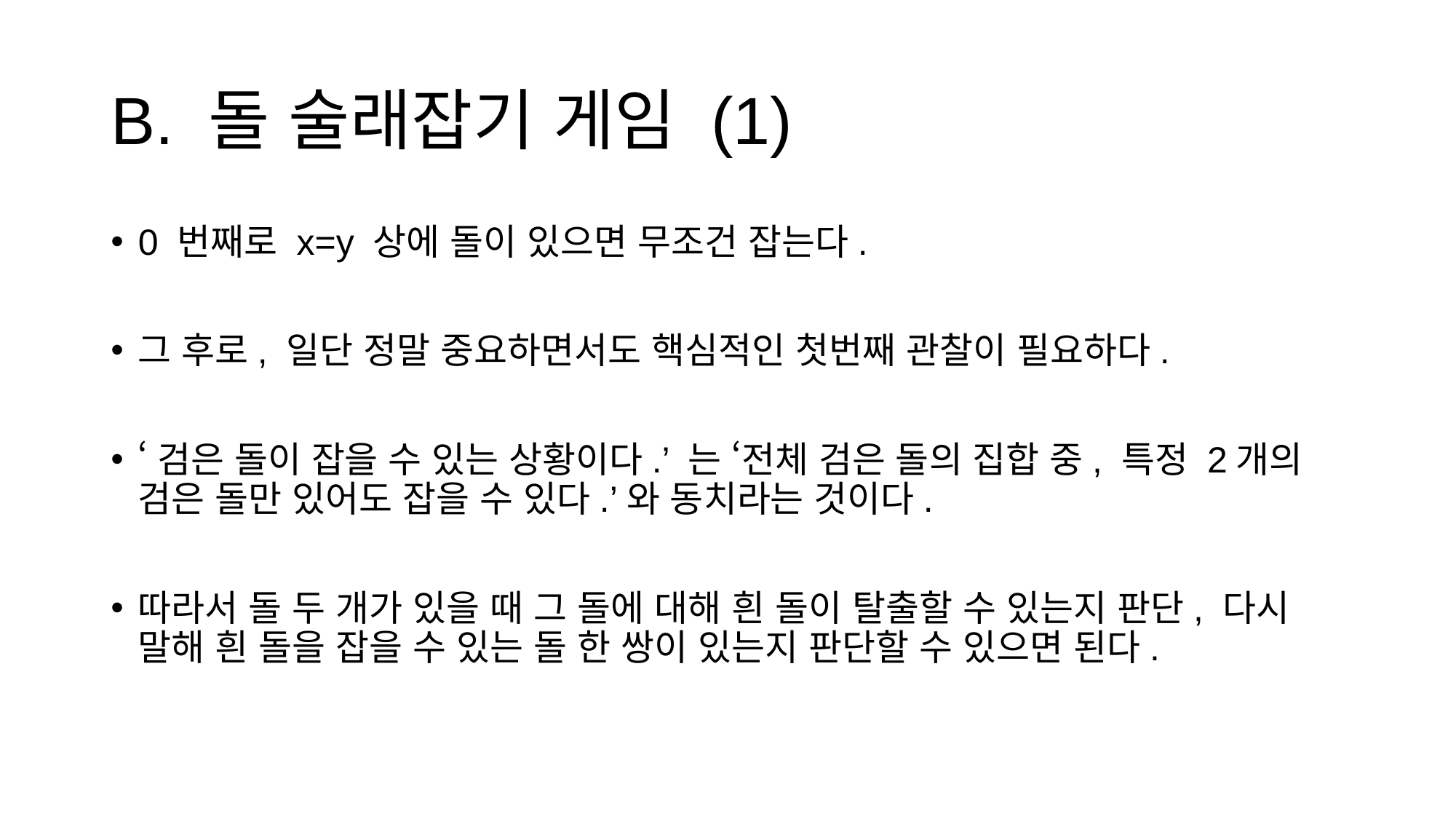

# B. 돌 술래잡기 게임 (1)
0 번째로 x=y 상에 돌이 있으면 무조건 잡는다.

그 후로, 일단 정말 중요하면서도 핵심적인 첫번째 관찰이 필요하다.

‘검은 돌이 잡을 수 있는 상황이다.’ 는 ‘전체 검은 돌의 집합 중, 특정 2개의 검은 돌만 있어도 잡을 수 있다.’와 동치라는 것이다.

따라서 돌 두 개가 있을 때 그 돌에 대해 흰 돌이 탈출할 수 있는지 판단, 다시 말해 흰 돌을 잡을 수 있는 돌 한 쌍이 있는지 판단할 수 있으면 된다.